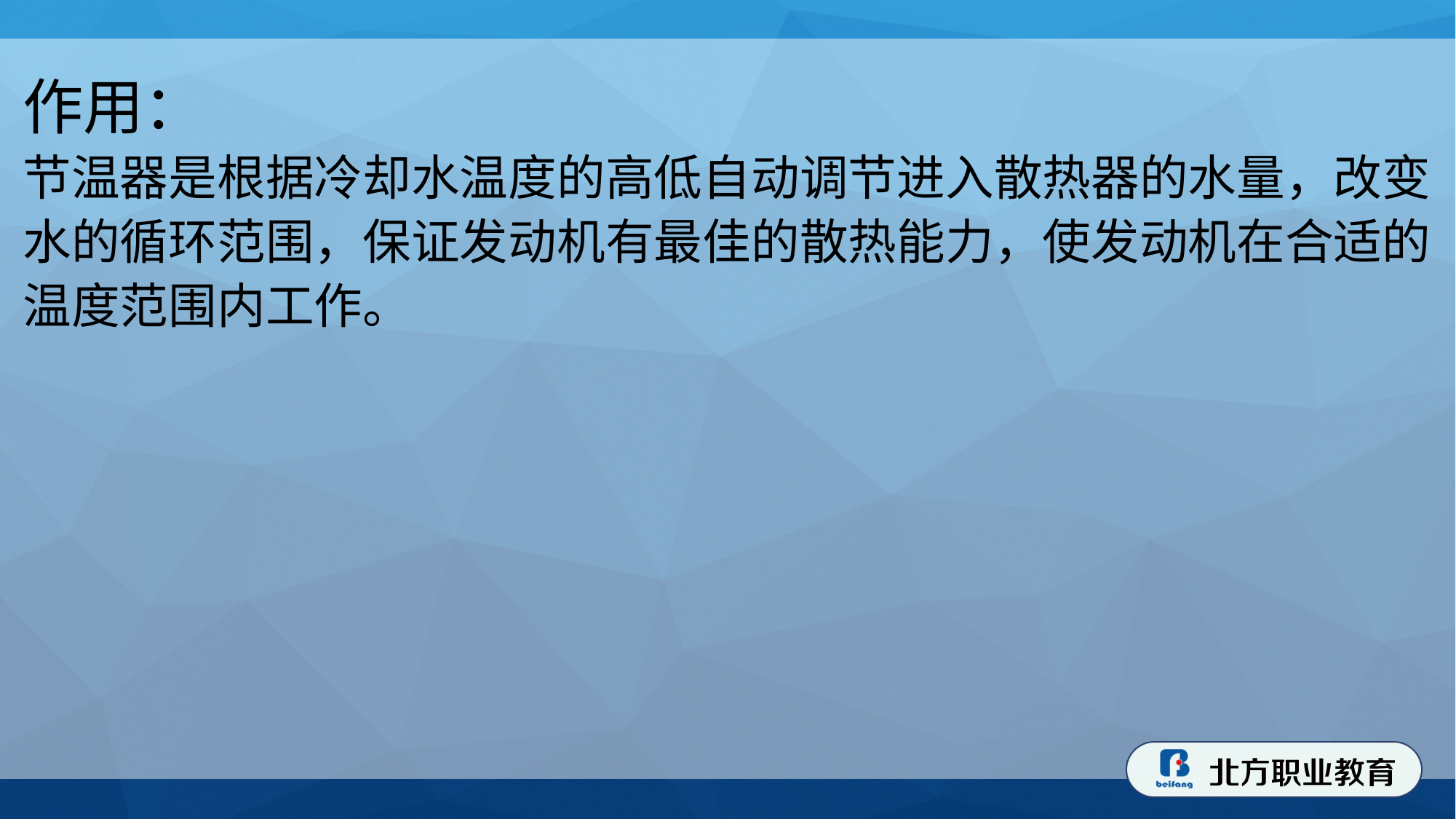

作用：
节温器是根据冷却水温度的高低自动调节进入散热器的水量，改变水的循环范围，保证发动机有最佳的散热能力，使发动机在合适的温度范围内工作。